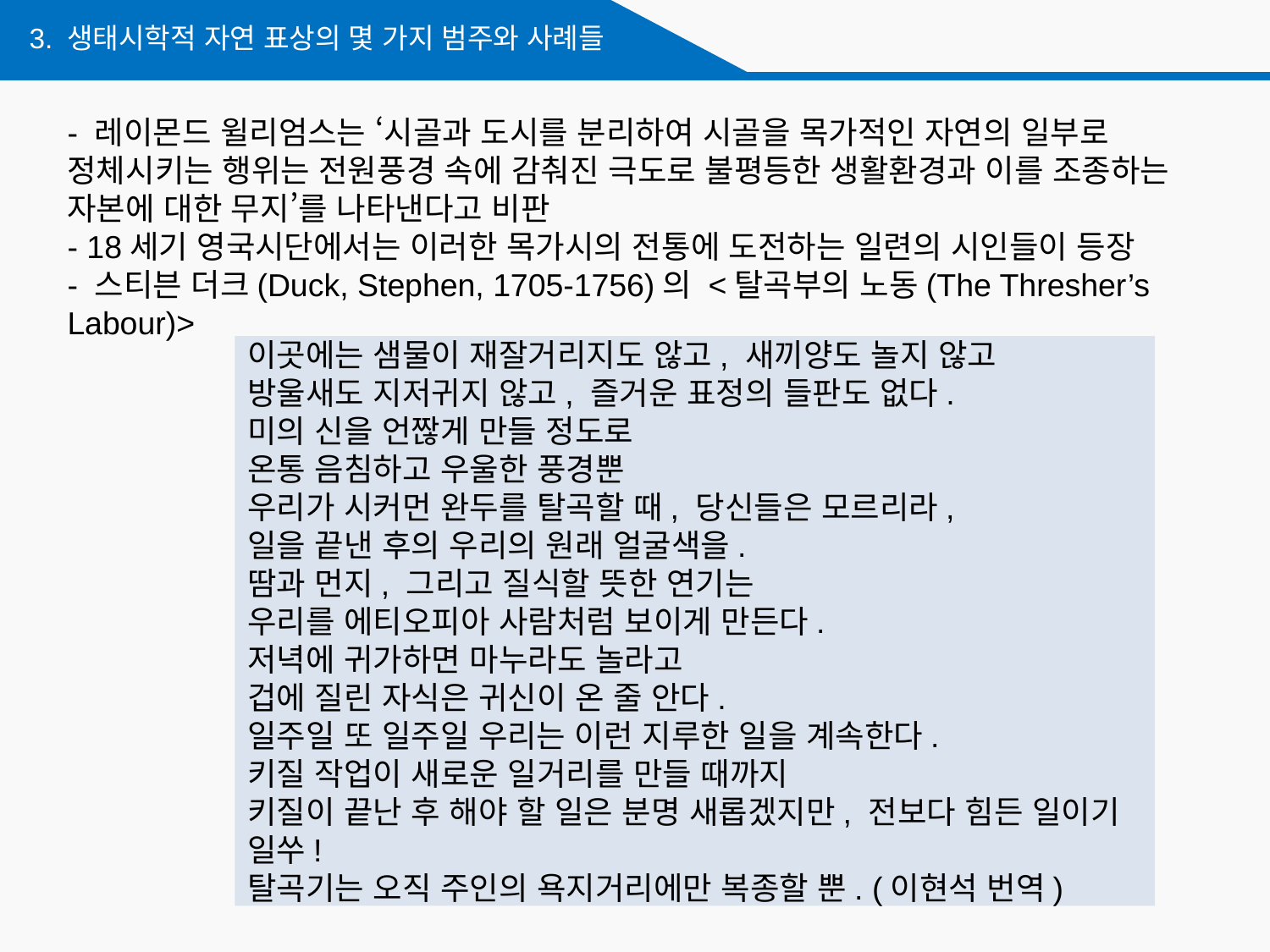

3. 생태시학적 자연 표상의 몇 가지 범주와 사례들

- 레이몬드 윌리엄스는 ‘시골과 도시를 분리하여 시골을 목가적인 자연의 일부로 정체시키는 행위는 전원풍경 속에 감춰진 극도로 불평등한 생활환경과 이를 조종하는 자본에 대한 무지’를 나타낸다고 비판
- 18세기 영국시단에서는 이러한 목가시의 전통에 도전하는 일련의 시인들이 등장
- 스티븐 더크(Duck, Stephen, 1705-1756)의 <탈곡부의 노동(The Thresher’s Labour)>
이곳에는 샘물이 재잘거리지도 않고, 새끼양도 놀지 않고
방울새도 지저귀지 않고, 즐거운 표정의 들판도 없다.
미의 신을 언짢게 만들 정도로
온통 음침하고 우울한 풍경뿐
우리가 시커먼 완두를 탈곡할 때, 당신들은 모르리라,
일을 끝낸 후의 우리의 원래 얼굴색을.
땀과 먼지, 그리고 질식할 뜻한 연기는
우리를 에티오피아 사람처럼 보이게 만든다.
저녁에 귀가하면 마누라도 놀라고
겁에 질린 자식은 귀신이 온 줄 안다.
일주일 또 일주일 우리는 이런 지루한 일을 계속한다.
키질 작업이 새로운 일거리를 만들 때까지
키질이 끝난 후 해야 할 일은 분명 새롭겠지만, 전보다 힘든 일이기 일쑤!
탈곡기는 오직 주인의 욕지거리에만 복종할 뿐. (이현석 번역)